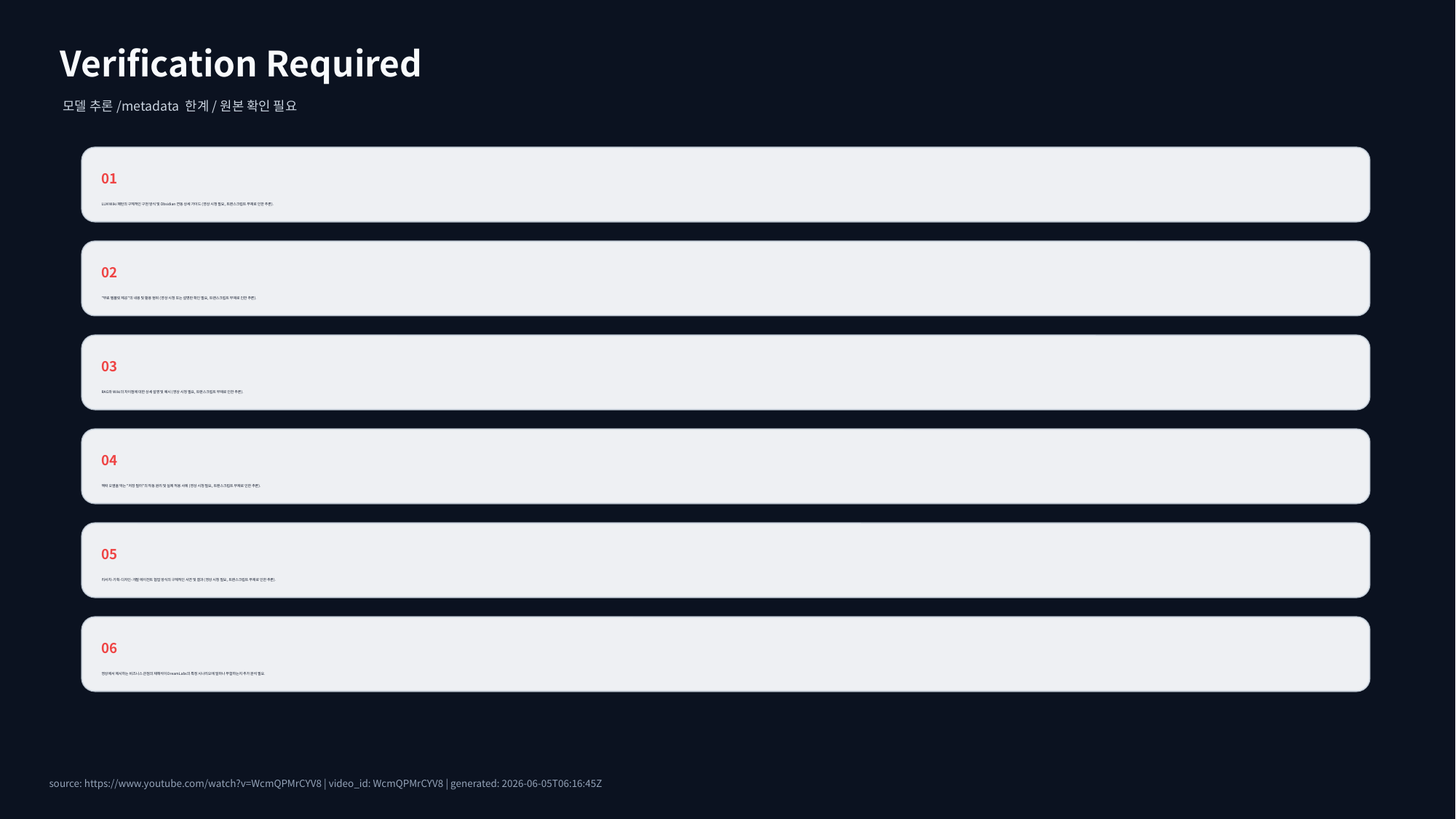

Verification Required
모델 추론/metadata 한계/원본 확인 필요

01
LLM Wiki 패턴의 구체적인 구현 방식 및 Obsidian 연동 상세 가이드 (영상 시청 필요, 트랜스크립트 부재로 인한 추론).

02
"무료 템플릿 제공"의 내용 및 활용 범위 (영상 시청 또는 설명란 확인 필요, 트랜스크립트 부재로 인한 추론).

03
RAG와 Wiki의 차이점에 대한 상세 설명 및 예시 (영상 시청 필요, 트랜스크립트 부재로 인한 추론).

04
맥락 오염을 막는 "저장 필터"의 작동 원리 및 실제 적용 사례 (영상 시청 필요, 트랜스크립트 부재로 인한 추론).

05
리서치-기획-디자인-개발 에이전트 협업 방식의 구체적인 시연 및 결과 (영상 시청 필요, 트랜스크립트 부재로 인한 추론).

06
영상에서 제시하는 비즈니스 관점의 재해석이 DreamLabs의 특정 시나리오에 얼마나 부합하는지 추가 분석 필요.
source: https://www.youtube.com/watch?v=WcmQPMrCYV8 | video_id: WcmQPMrCYV8 | generated: 2026-06-05T06:16:45Z